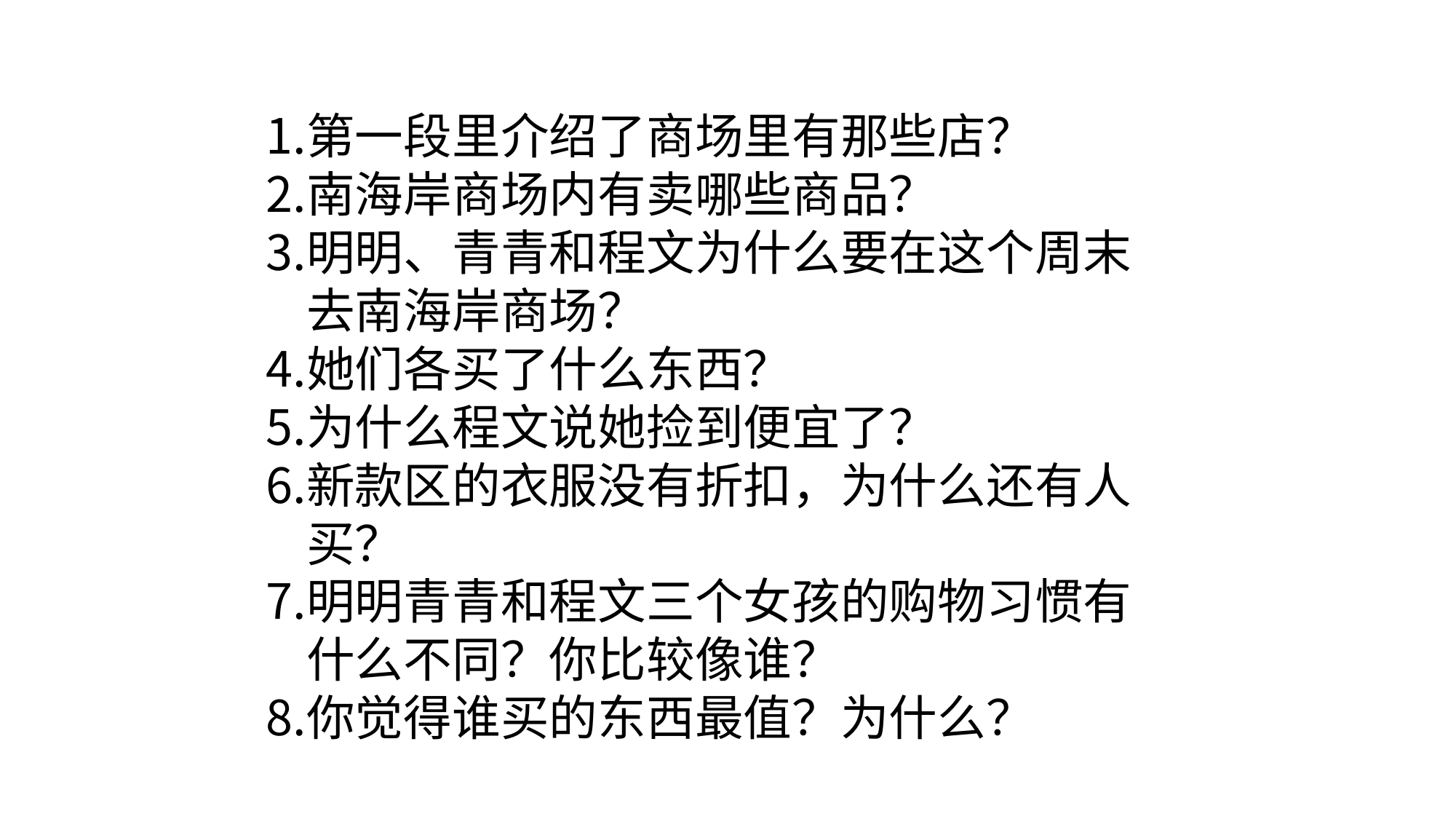

第一段里介绍了商场里有那些店？
南海岸商场内有卖哪些商品？
明明、青青和程文为什么要在这个周末去南海岸商场？
她们各买了什么东西？
为什么程文说她捡到便宜了？
新款区的衣服没有折扣，为什么还有人买？
明明青青和程文三个女孩的购物习惯有什么不同？你比较像谁？
你觉得谁买的东西最值？为什么？